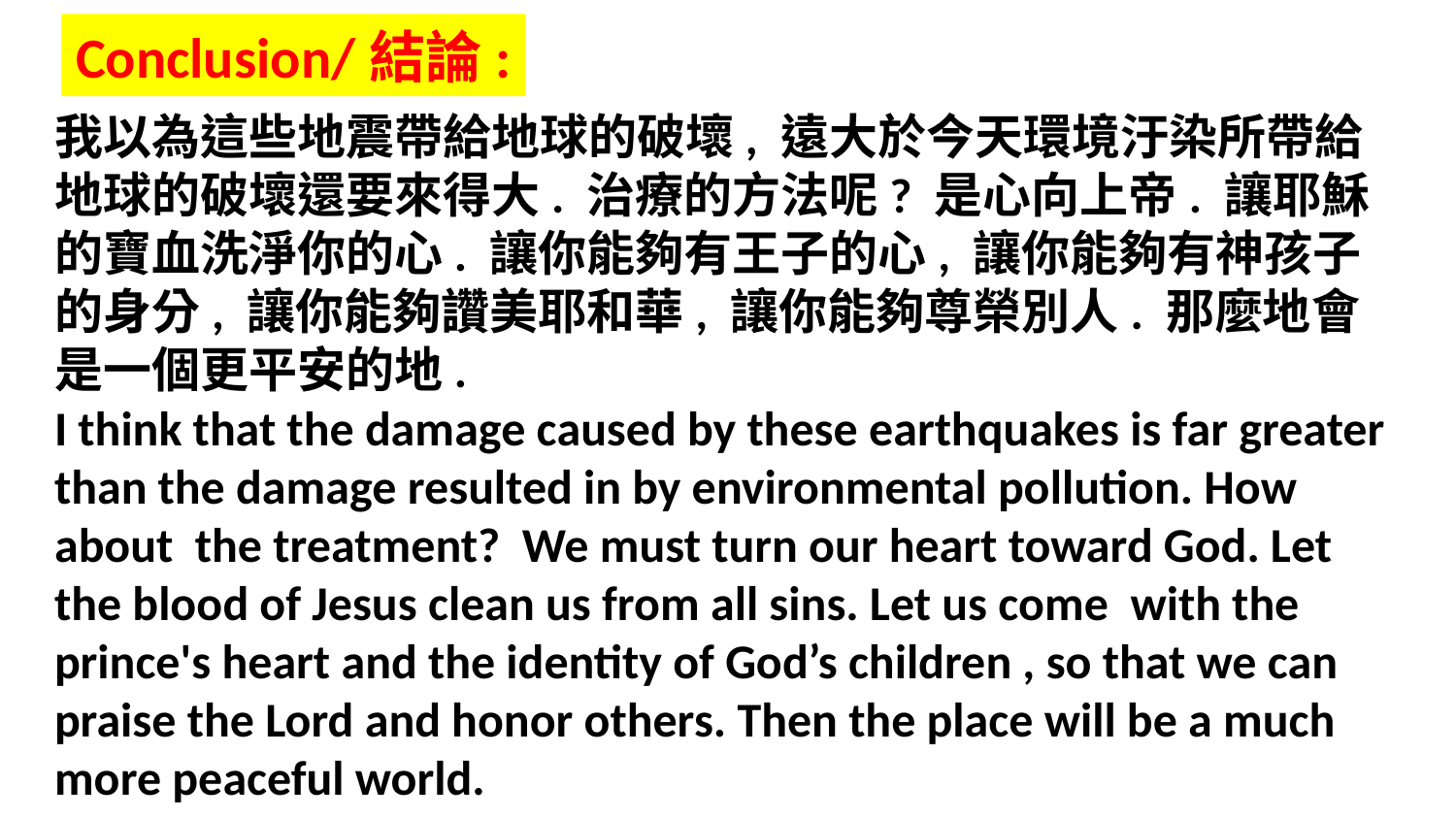

Conclusion/結論:
我以為這些地震帶給地球的破壞, 遠大於今天環境汙染所帶給地球的破壞還要來得大. 治療的方法呢? 是心向上帝. 讓耶穌的寶血洗淨你的心. 讓你能夠有王子的心, 讓你能夠有神孩子的身分, 讓你能夠讚美耶和華, 讓你能夠尊榮別人. 那麼地會是一個更平安的地.
I think that the damage caused by these earthquakes is far greater than the damage resulted in by environmental pollution. How about  the treatment?  We must turn our heart toward God. Let the blood of Jesus clean us from all sins. Let us come  with the prince's heart and the identity of God’s children , so that we can praise the Lord and honor others. Then the place will be a much  more peaceful world.